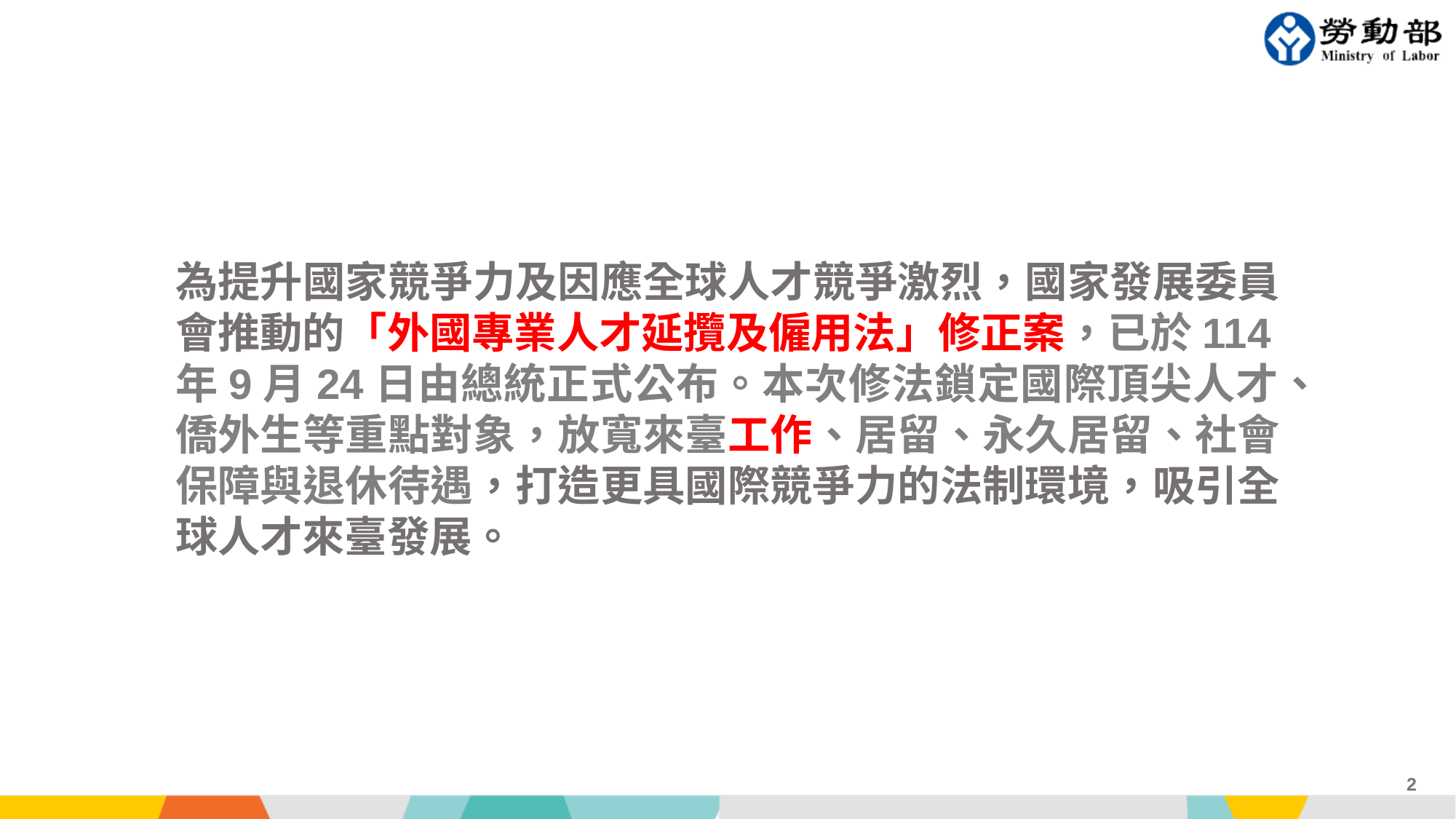

為提升國家競爭力及因應全球人才競爭激烈，國家發展委員會推動的「外國專業人才延攬及僱用法」修正案，已於114年9月24日由總統正式公布。本次修法鎖定國際頂尖人才、僑外生等重點對象，放寬來臺工作、居留、永久居留、社會保障與退休待遇，打造更具國際競爭力的法制環境，吸引全球人才來臺發展。
2